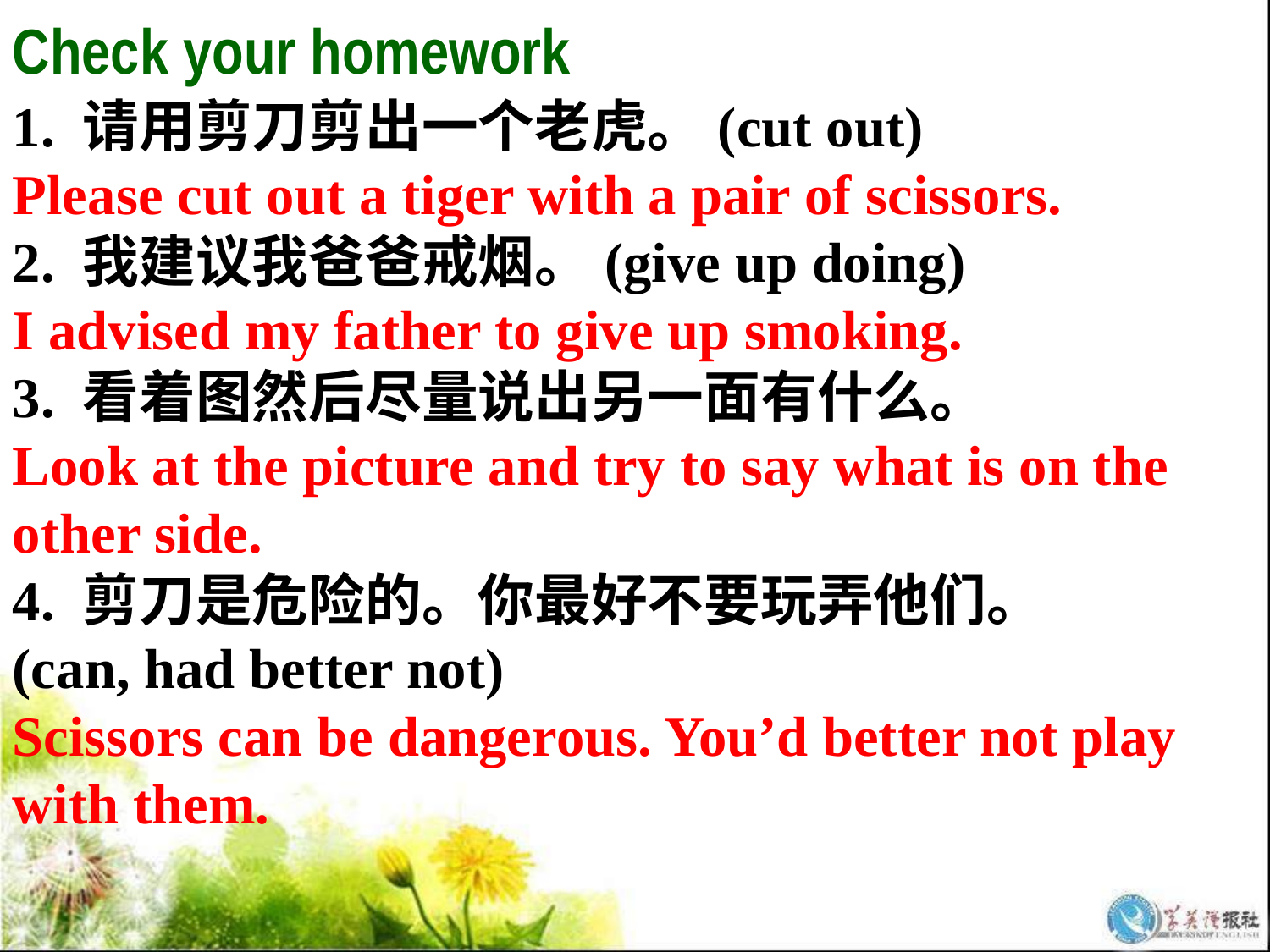

Check your homework
1. 请用剪刀剪出一个老虎。(cut out)
Please cut out a tiger with a pair of scissors.
2. 我建议我爸爸戒烟。(give up doing)
I advised my father to give up smoking.
3. 看着图然后尽量说出另一面有什么。
Look at the picture and try to say what is on the other side.
4. 剪刀是危险的。你最好不要玩弄他们。
(can, had better not)
Scissors can be dangerous. You’d better not play with them.